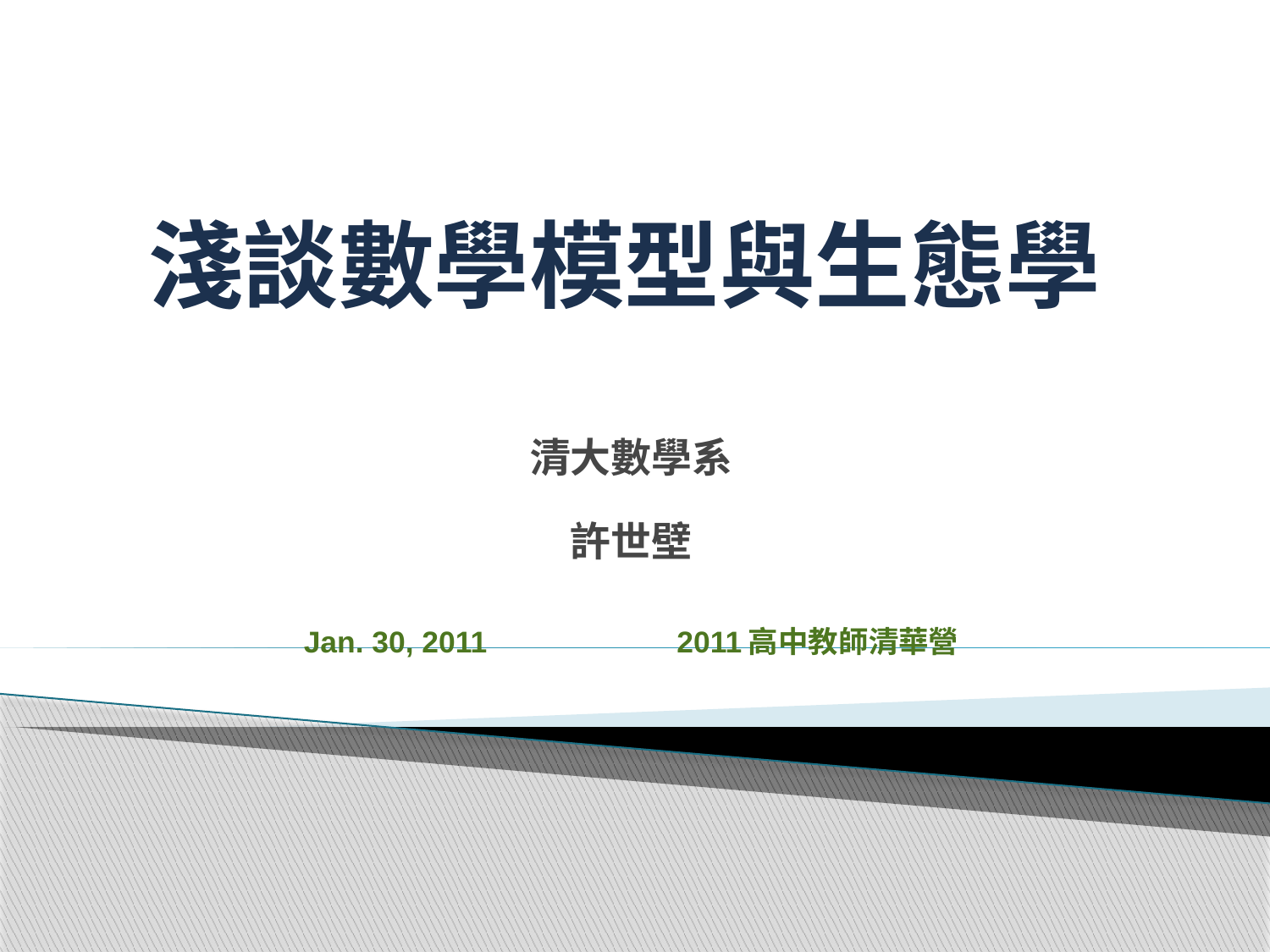

# 淺談數學模型與生態學
清大數學系

許世壁

Jan. 30, 2011                       2011高中教師清華營